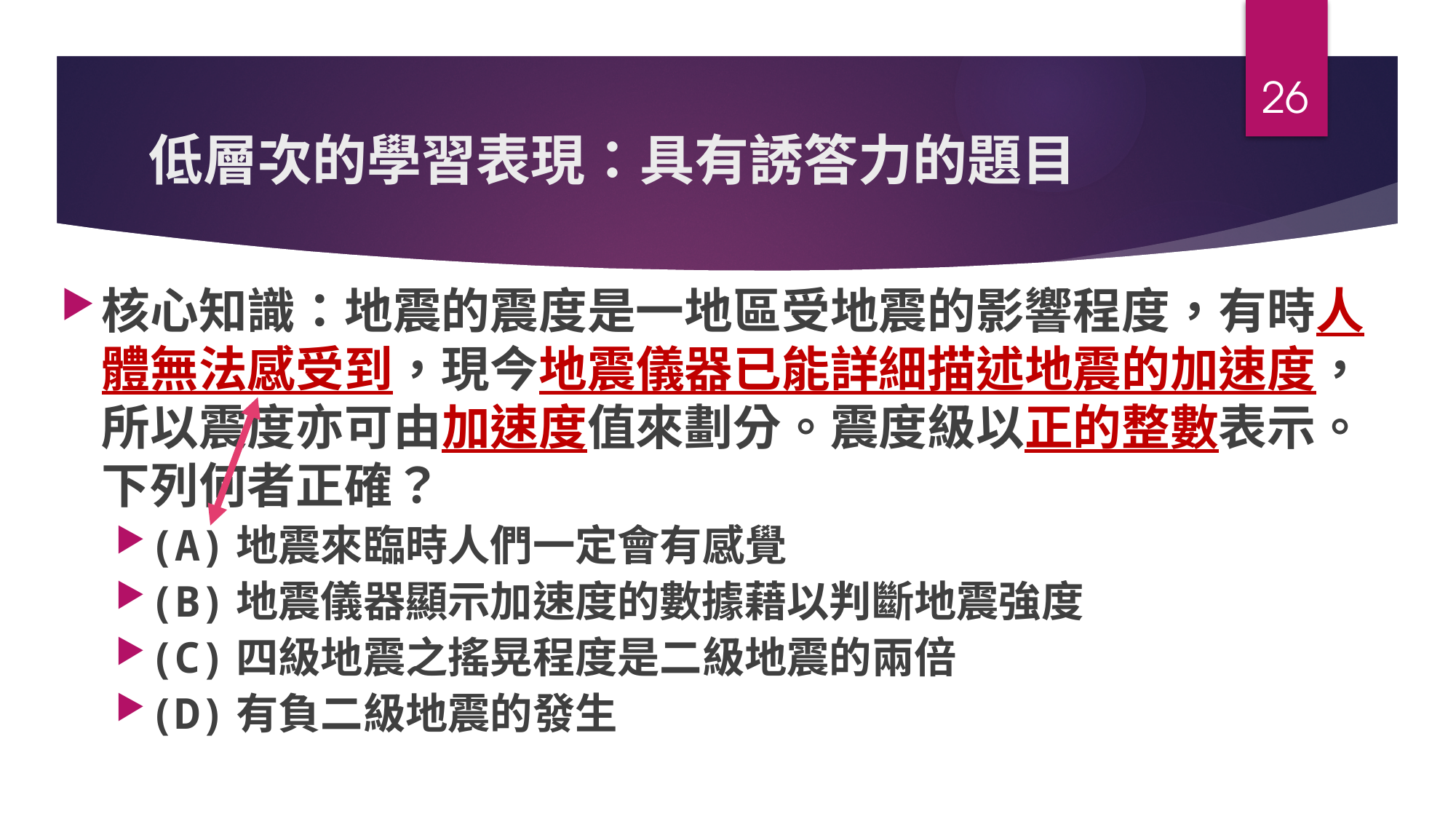

26
# 低層次的學習表現：具有誘答力的題目
核心知識：地震的震度是一地區受地震的影響程度，有時人體無法感受到，現今地震儀器已能詳細描述地震的加速度，所以震度亦可由加速度值來劃分。震度級以正的整數表示。下列何者正確？
(A)地震來臨時人們一定會有感覺
(B)地震儀器顯示加速度的數據藉以判斷地震強度
(C)四級地震之搖晃程度是二級地震的兩倍
(D)有負二級地震的發生